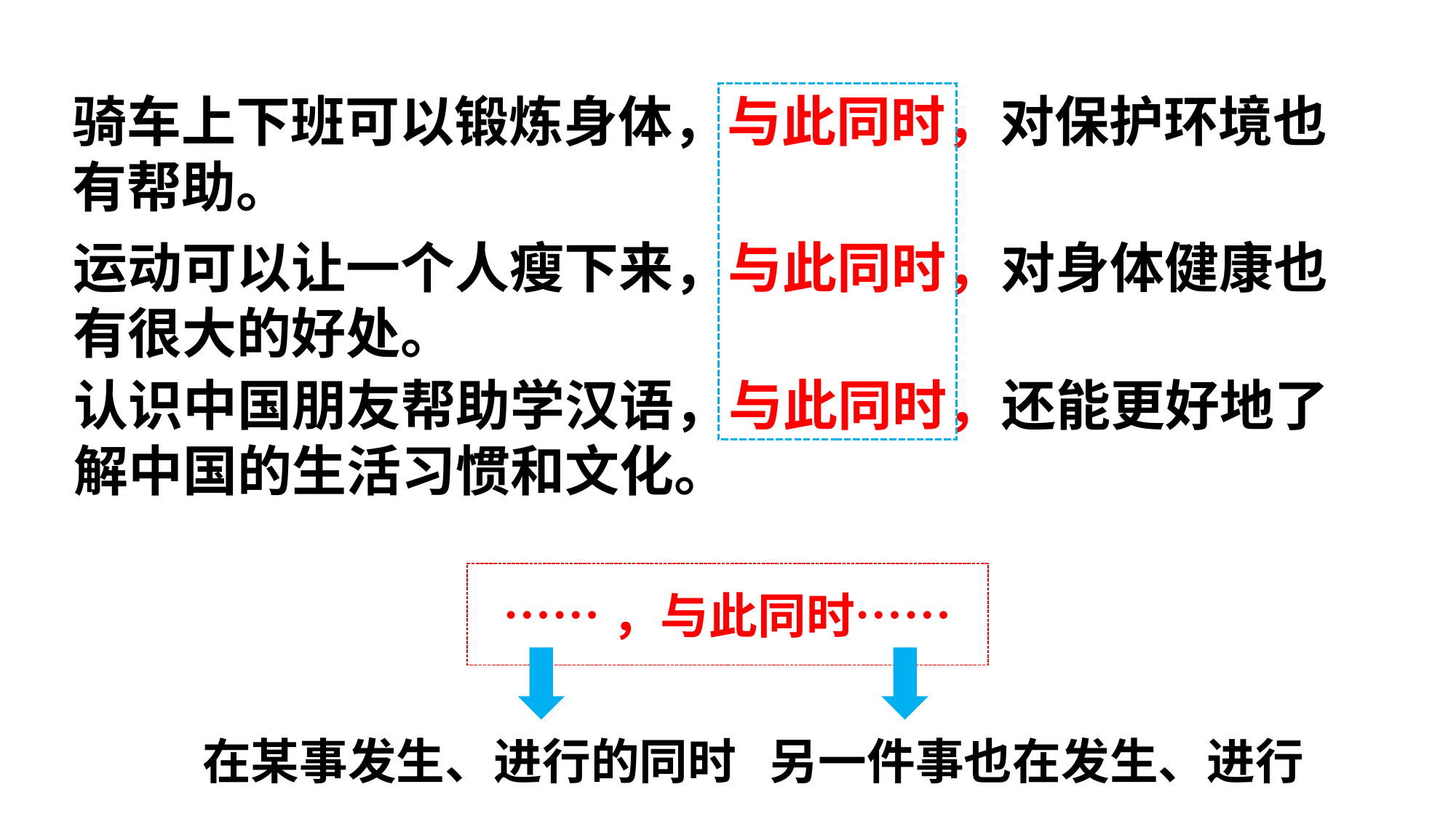

骑车上下班可以锻炼身体，与此同时，对保护环境也有帮助。

运动可以让一个人瘦下来，与此同时，对身体健康也有很大的好处。
认识中国朋友帮助学汉语，与此同时，还能更好地了解中国的生活习惯和文化。
# ……，与此同时……

在某事发生、进行的同时
另一件事也在发生、进行